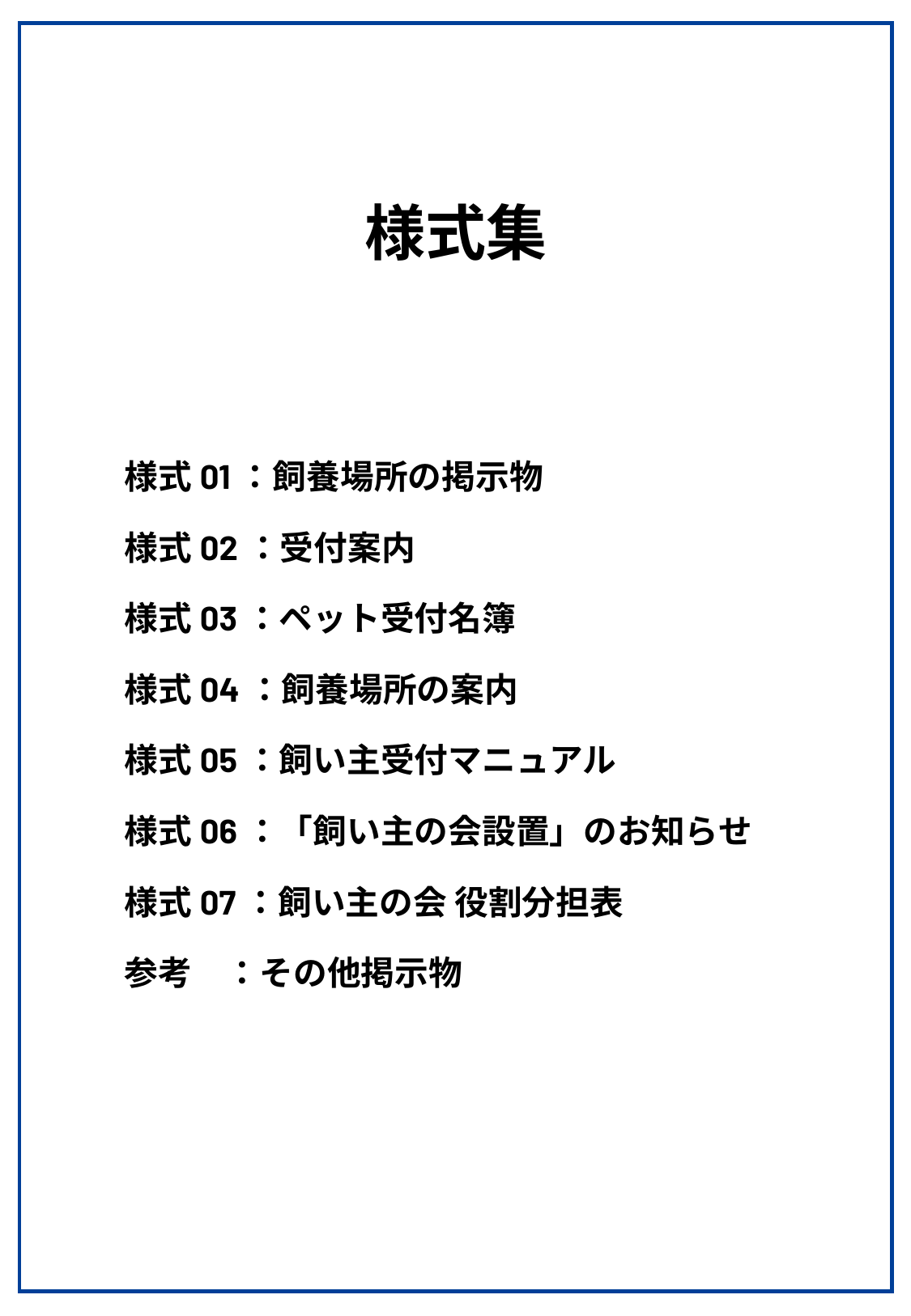

様式集
様式01：飼養場所の掲示物
様式02：受付案内
様式03：ペット受付名簿
様式04：飼養場所の案内
様式05：飼い主受付マニュアル
様式06：「飼い主の会設置」のお知らせ
様式07：飼い主の会 役割分担表
参考　：その他掲示物